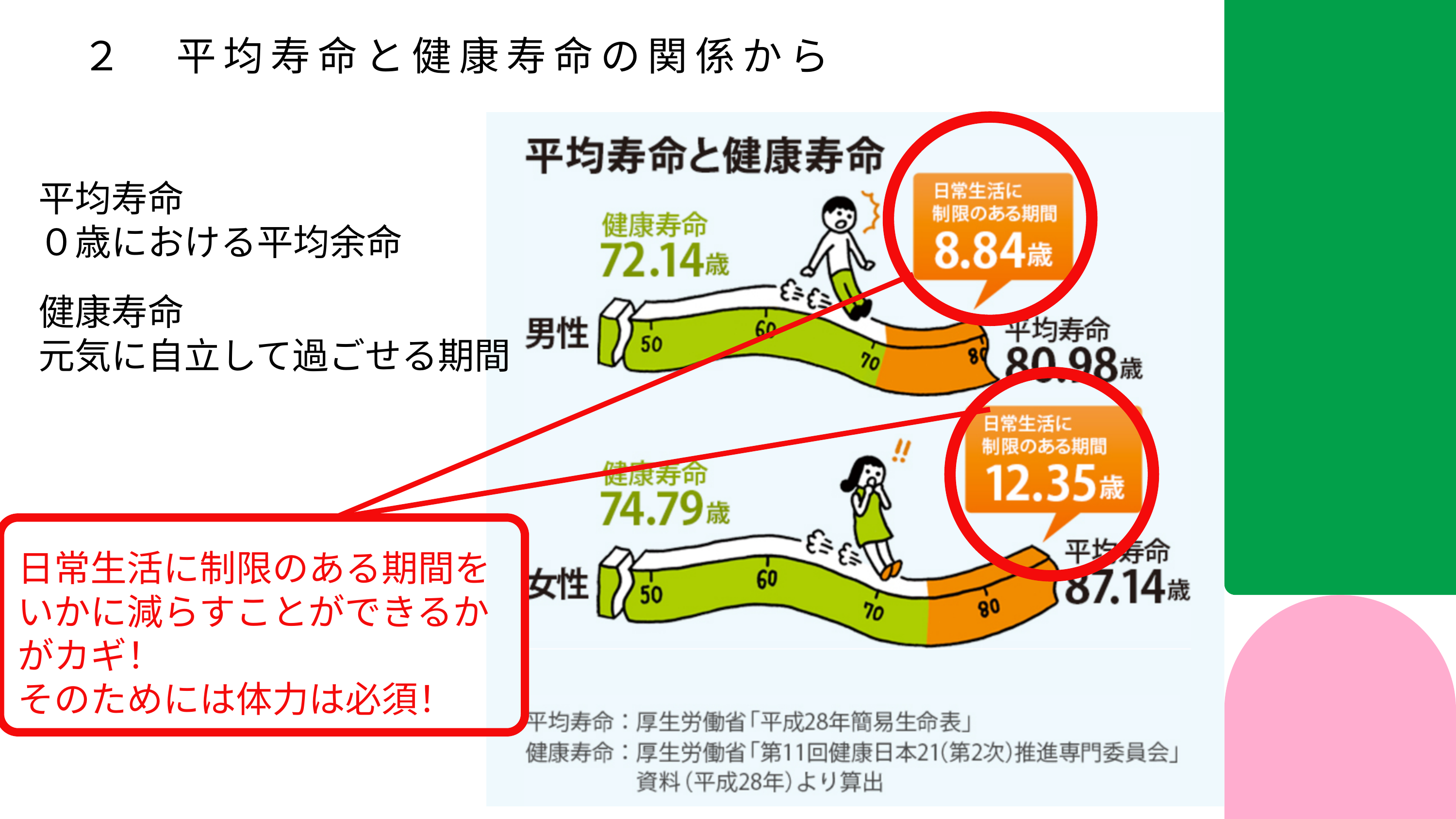

２　平均寿命と健康寿命の関係から

平均寿命
０歳における平均余命

健康寿命
元気に自立して過ごせる期間

日常生活に制限のある期間をいかに減らすことができるかがカギ！
そのためには体力は必須！